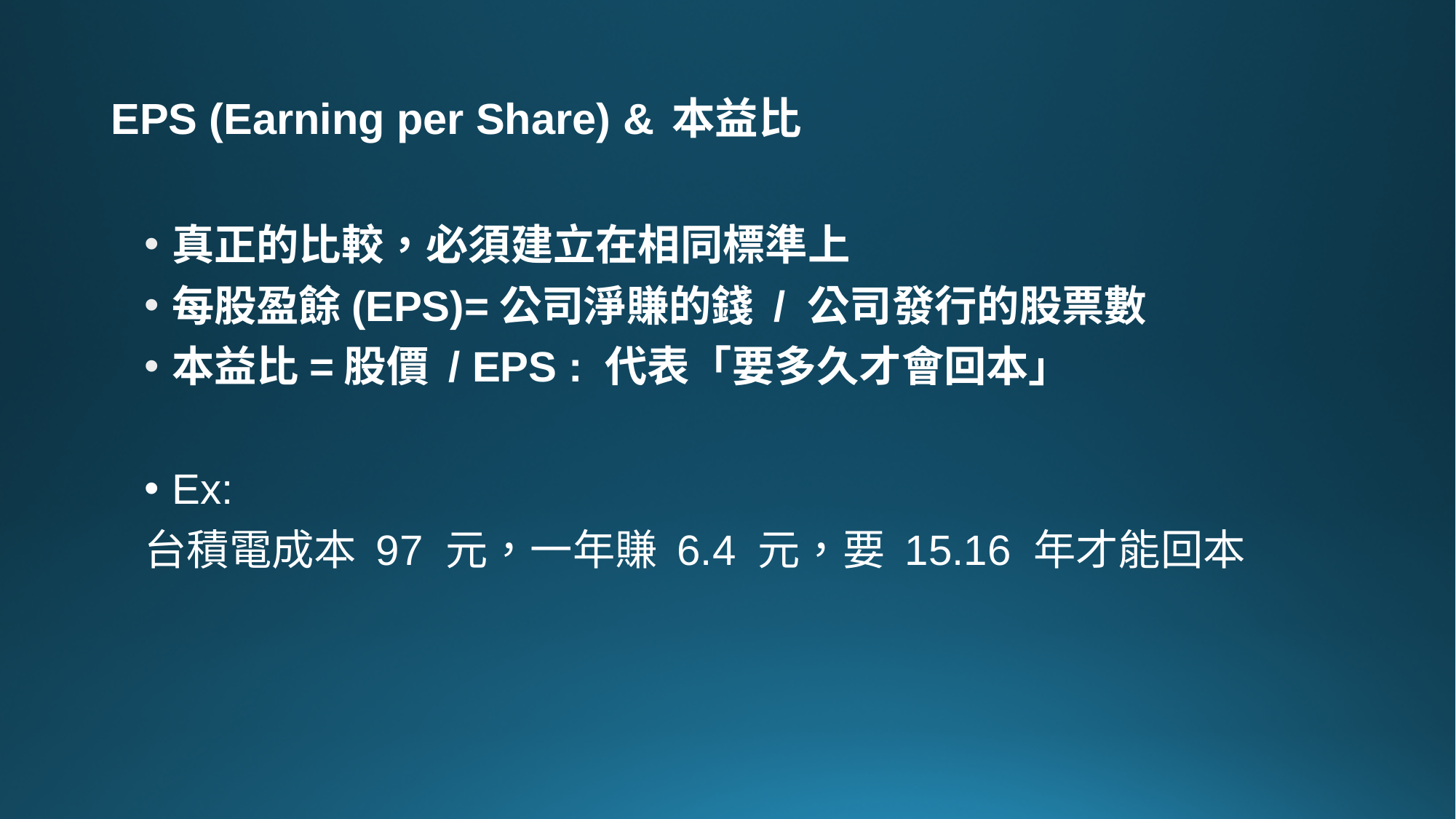

# EPS (Earning per Share) & 本益比
真正的比較，必須建立在相同標準上
每股盈餘(EPS)=公司淨賺的錢 / 公司發行的股票數
本益比=股價 / EPS : 代表「要多久才會回本」

Ex:
台積電成本 97 元，一年賺 6.4 元，要 15.16 年才能回本